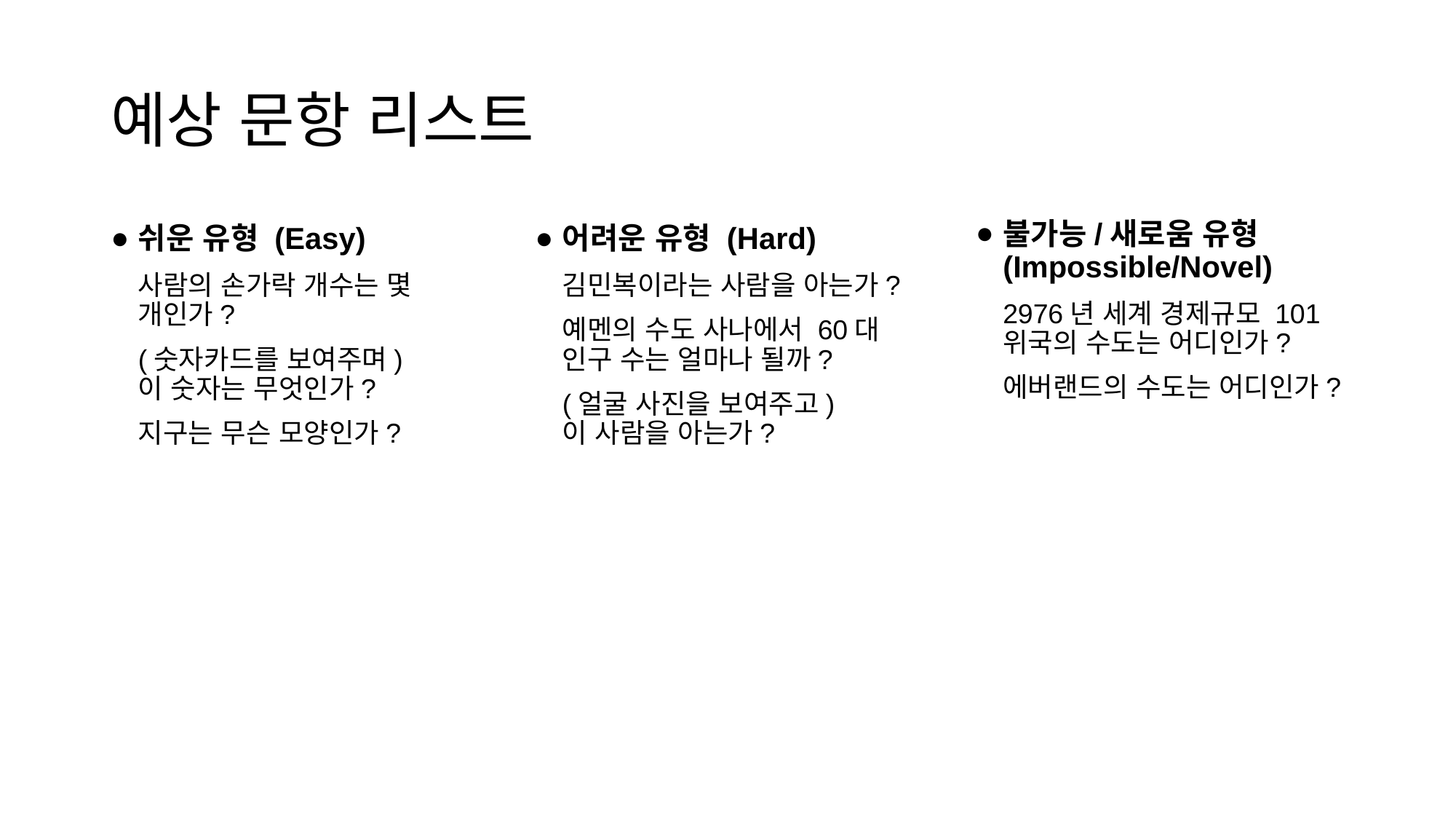

# 예상 문항 리스트
불가능/새로움 유형 (Impossible/Novel)
2976년 세계 경제규모 101위국의 수도는 어디인가?
에버랜드의 수도는 어디인가?
쉬운 유형 (Easy)
사람의 손가락 개수는 몇 개인가?
(숫자카드를 보여주며)
이 숫자는 무엇인가?
지구는 무슨 모양인가?
어려운 유형 (Hard)
김민복이라는 사람을 아는가?
예멘의 수도 사나에서 60대 인구 수는 얼마나 될까?
(얼굴 사진을 보여주고)
이 사람을 아는가?